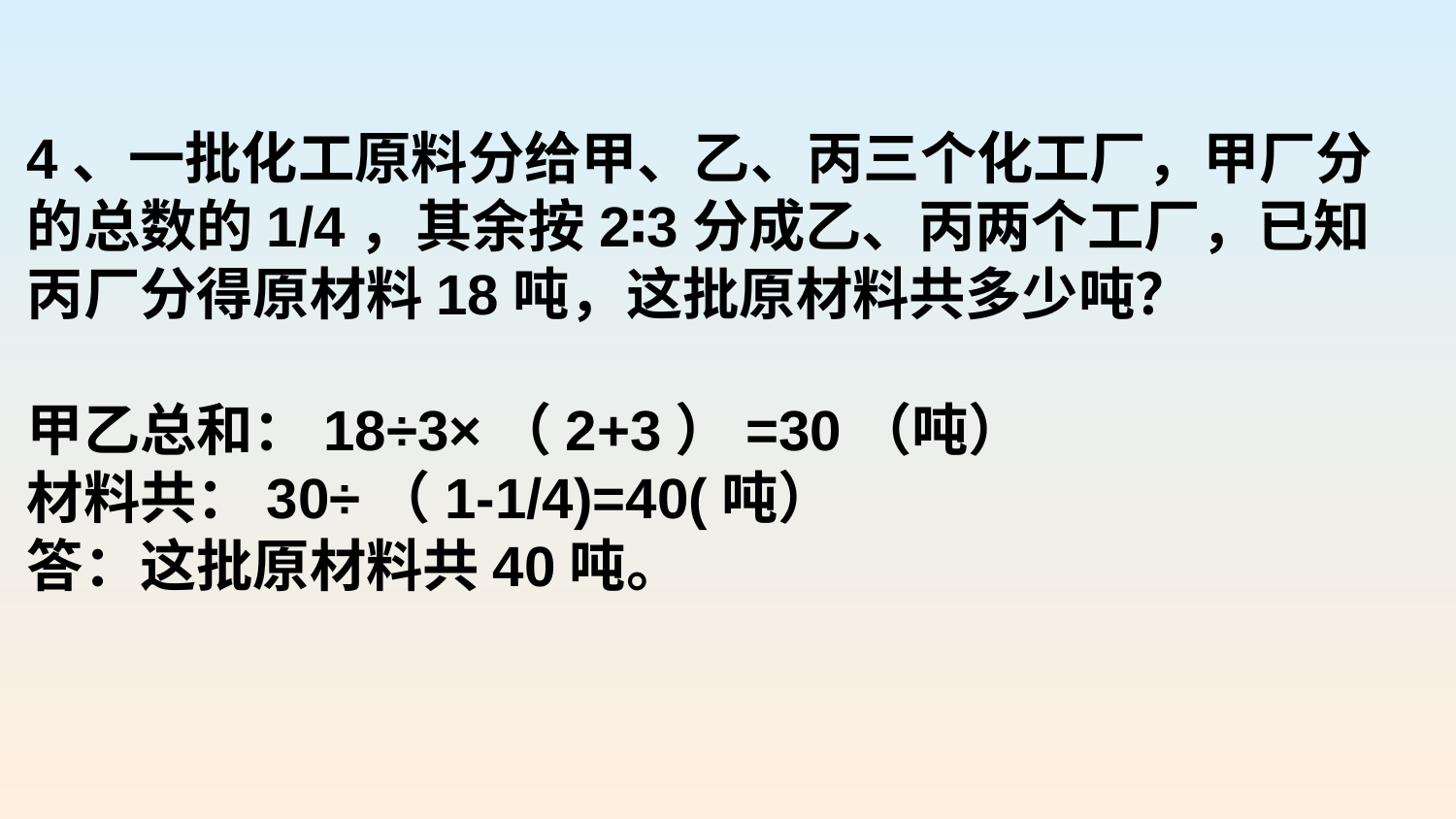

4、一批化工原料分给甲、乙、丙三个化工厂，甲厂分的总数的1/4，其余按2∶3分成乙、丙两个工厂，已知丙厂分得原材料18吨，这批原材料共多少吨？

甲乙总和：18÷3×（2+3）=30（吨）
材料共：30÷（1-1/4)=40(吨）
答：这批原材料共40吨。